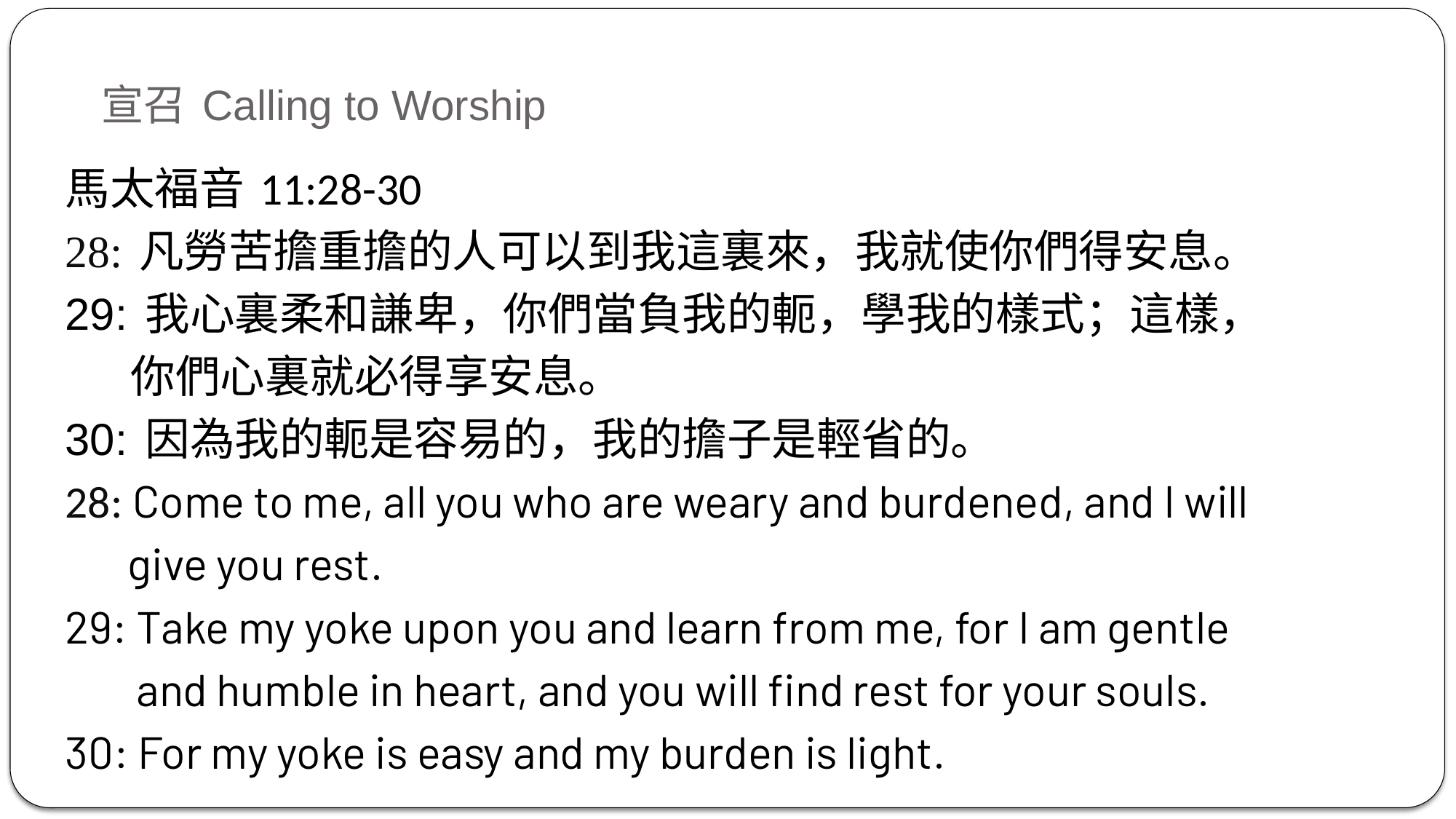

# 宣召 Calling to Worship
馬太福音 11:28-30
28: 凡勞苦擔重擔的人可以到我這裏來，我就使你們得安息。
29: 我心裏柔和謙卑，你們當負我的軛，學我的樣式；這樣，
      你們心裏就必得享安息。
30: 因為我的軛是容易的，我的擔子是輕省的。
28: Come to me, all you who are weary and burdened, and I will
       give you rest.
29: Take my yoke upon you and learn from me, for I am gentle
        and humble in heart, and you will find rest for your souls.
30: For my yoke is easy and my burden is light.